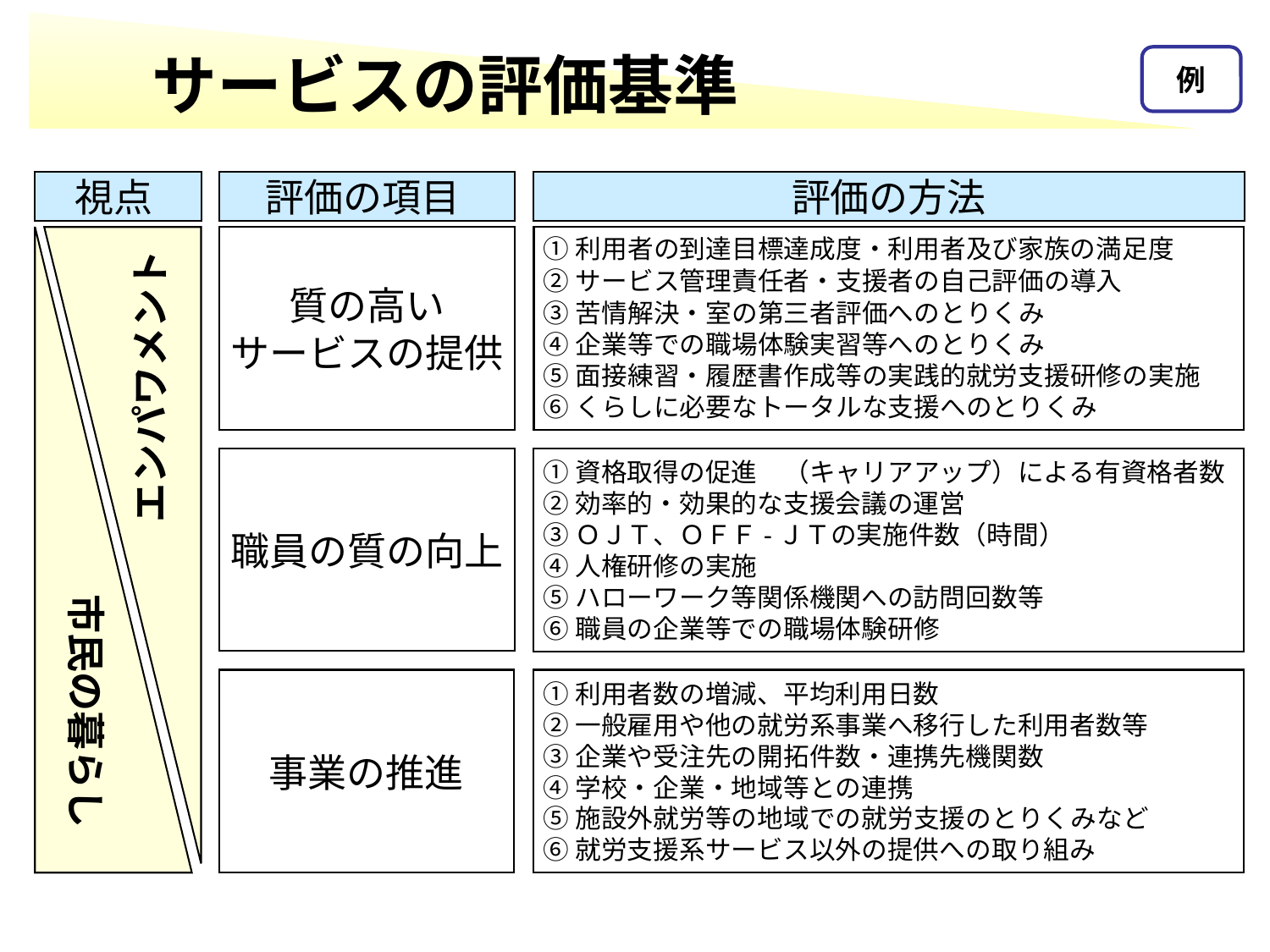

# サービスの評価基準
例
評価の項目
評価の方法
視点
市民の暮らし
エンパワメント

質の高い
サービスの提供

①利用者の到達目標達成度・利用者及び家族の満足度
②サービス管理責任者・支援者の自己評価の導入
③苦情解決・室の第三者評価へのとりくみ
④企業等での職場体験実習等へのとりくみ
⑤面接練習・履歴書作成等の実践的就労支援研修の実施
⑥くらしに必要なトータルな支援へのとりくみ
職員の質の向上
①資格取得の促進　（キャリアアップ）による有資格者数
②効率的・効果的な支援会議の運営
③ＯＪＴ、ＯＦＦ-ＪＴの実施件数（時間）
④人権研修の実施
⑤ハローワーク等関係機関への訪問回数等
⑥職員の企業等での職場体験研修

事業の推進

①利用者数の増減、平均利用日数
②一般雇用や他の就労系事業へ移行した利用者数等
③企業や受注先の開拓件数・連携先機関数
④学校・企業・地域等との連携
⑤施設外就労等の地域での就労支援のとりくみなど
⑥就労支援系サービス以外の提供への取り組み